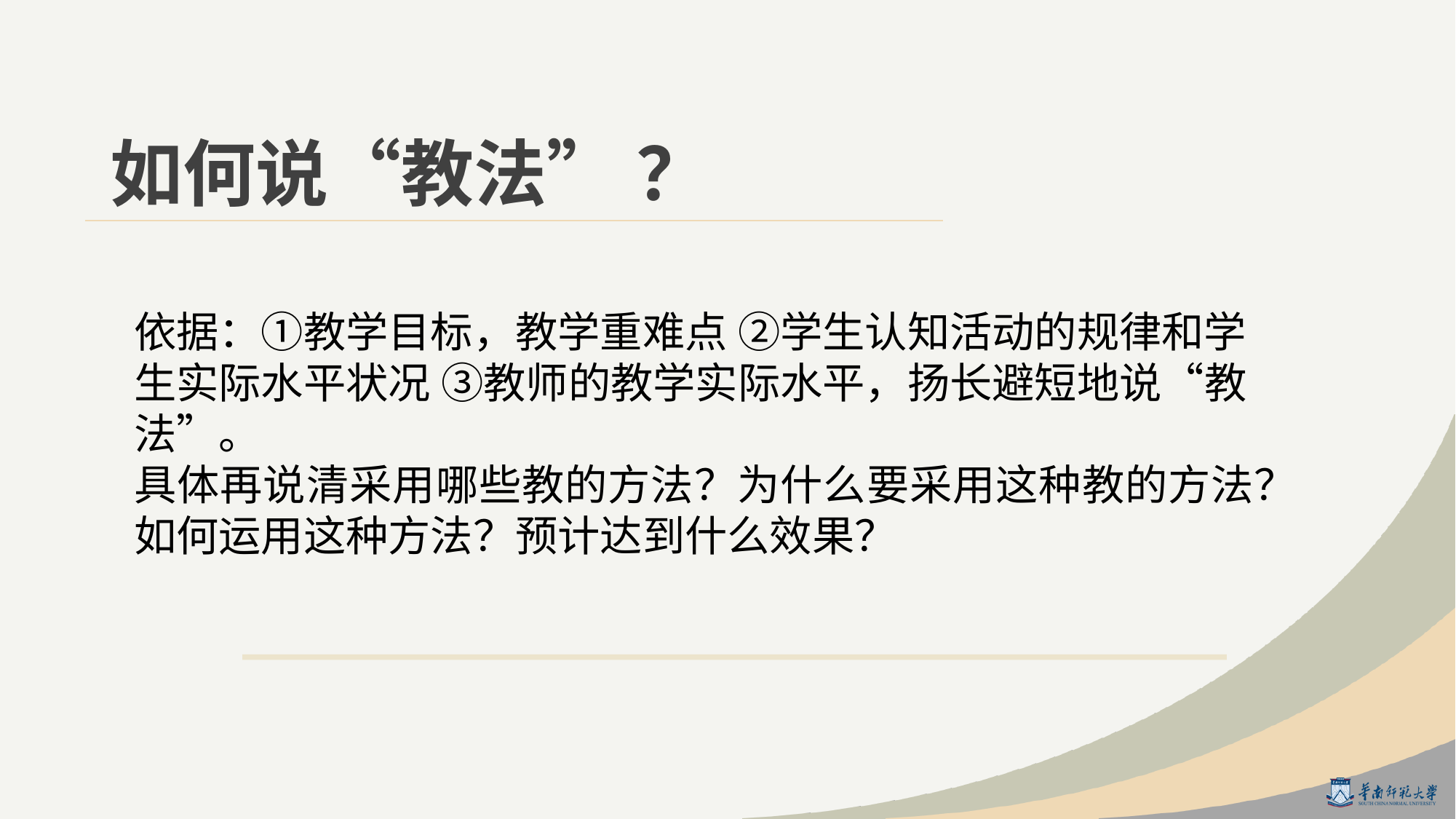

如何说“教法” ？
依据：①教学目标，教学重难点 ②学生认知活动的规律和学生实际水平状况 ③教师的教学实际水平，扬长避短地说“教法”。
具体再说清采用哪些教的方法？为什么要采用这种教的方法？如何运用这种方法？预计达到什么效果？